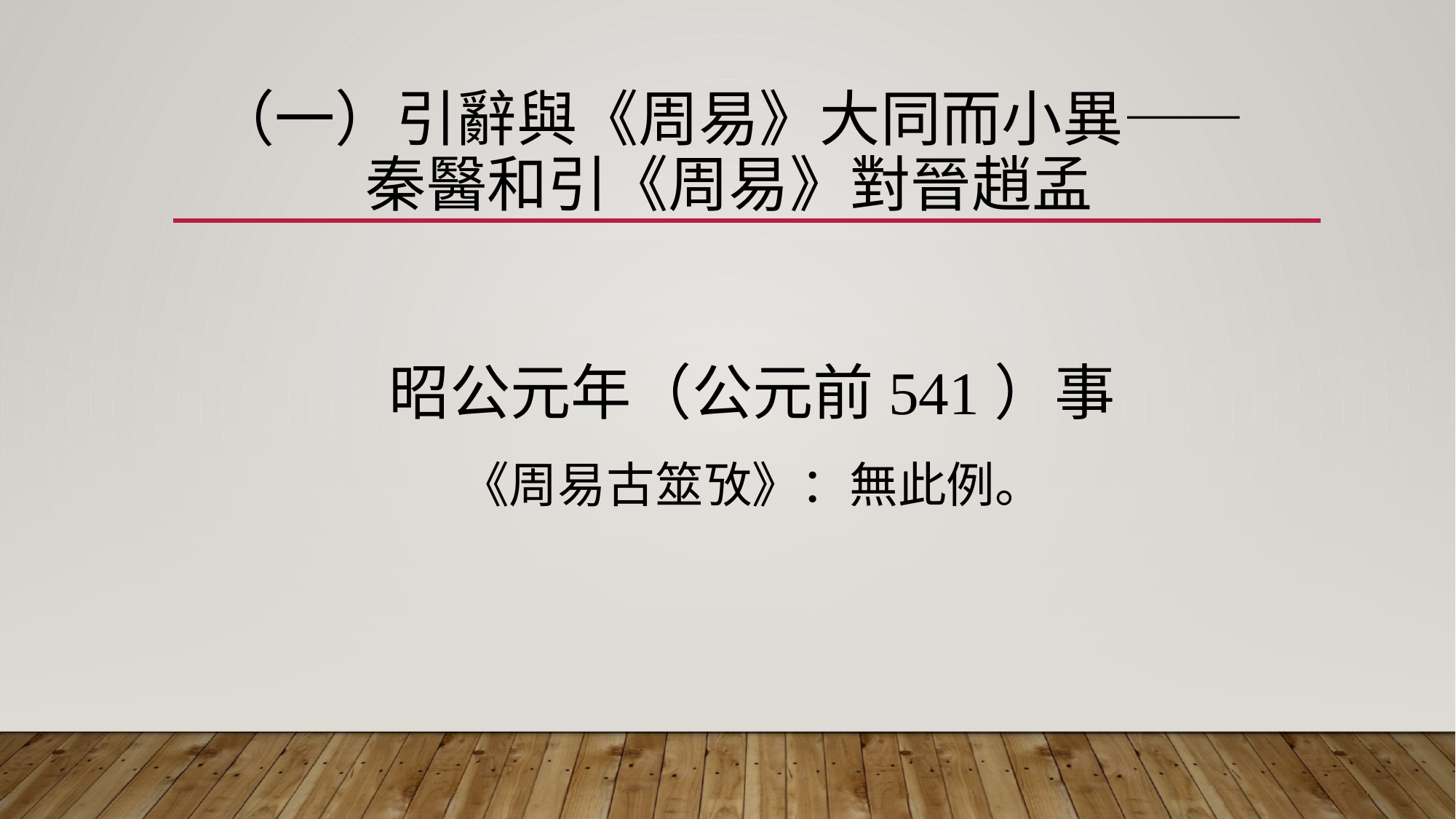

# （一）引辭與《周易》大同而小異—— 秦醫和引《周易》對晉趙孟

昭公元年（公元前541）事
《周易古筮攷》：無此例。